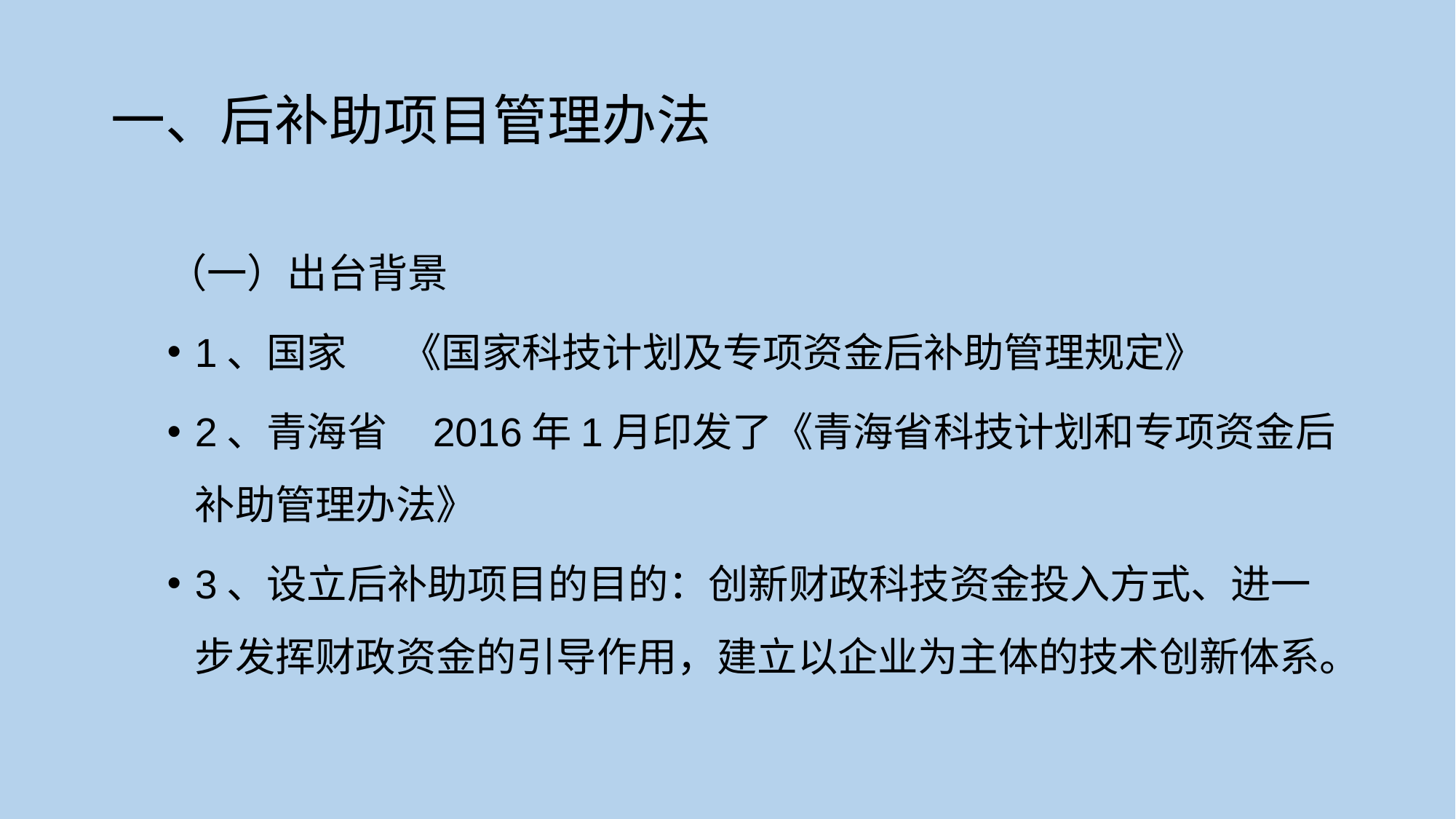

# 一、后补助项目管理办法
（一）出台背景
1、国家      《国家科技计划及专项资金后补助管理规定》
2、青海省    2016年1月印发了《青海省科技计划和专项资金后补助管理办法》
3、设立后补助项目的目的：创新财政科技资金投入方式、进一步发挥财政资金的引导作用，建立以企业为主体的技术创新体系。